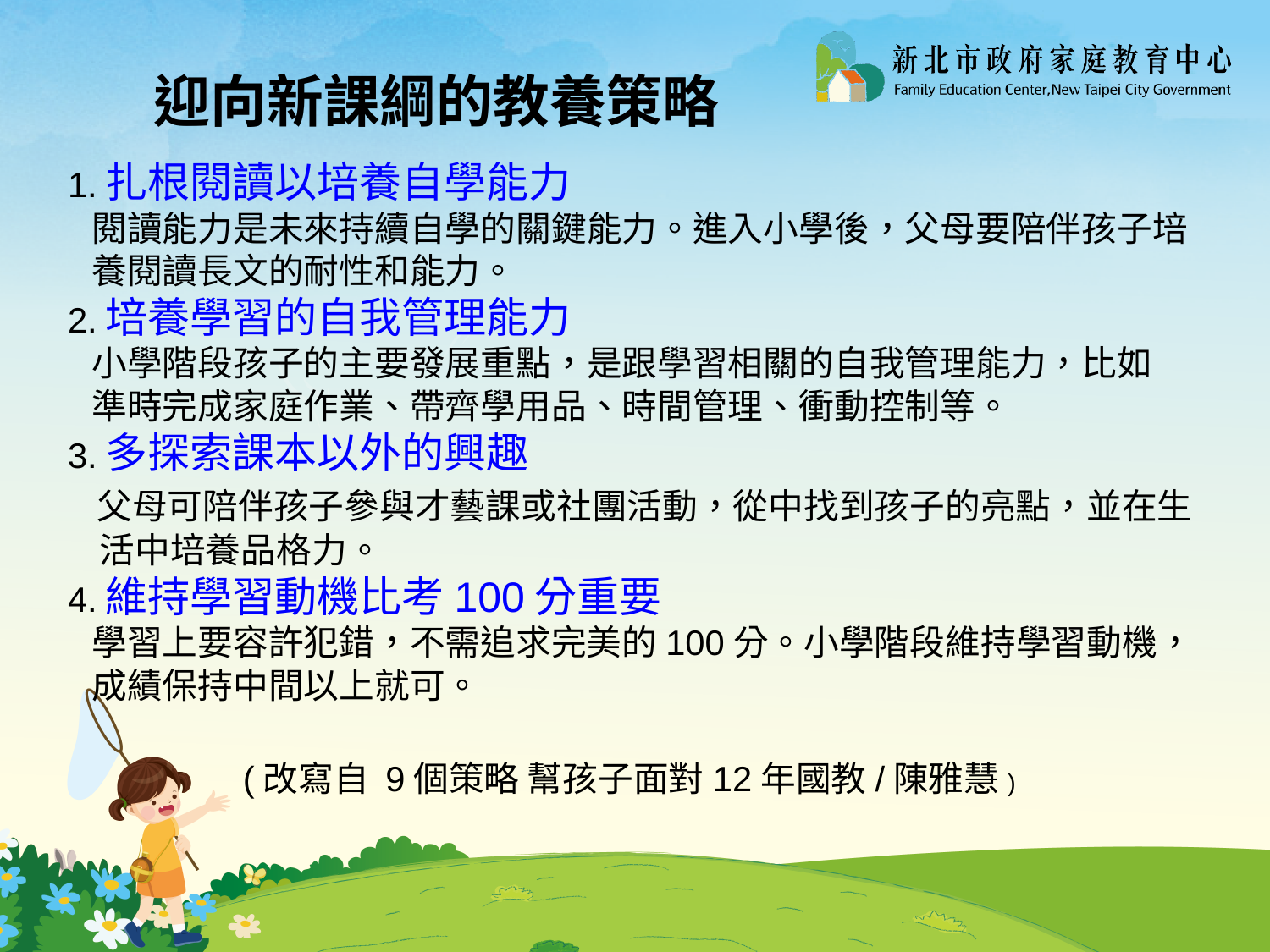

迎向新課綱的教養策略
1.扎根閱讀以培養自學能力
  閱讀能力是未來持續自學的關鍵能力。進入小學後，父母要陪伴孩子培
  養閱讀長文的耐性和能力。
2.培養學習的自我管理能力
  小學階段孩子的主要發展重點，是跟學習相關的自我管理能力，比如
  準時完成家庭作業、帶齊學用品、時間管理、衝動控制等。
3.多探索課本以外的興趣
  父母可陪伴孩子參與才藝課或社團活動，從中找到孩子的亮點，並在生
   活中培養品格力。
4.維持學習動機比考100分重要
  學習上要容許犯錯，不需追求完美的100分。小學階段維持學習動機，
  成績保持中間以上就可。

                  (改寫自 9個策略 幫孩子面對12年國教/陳雅慧)